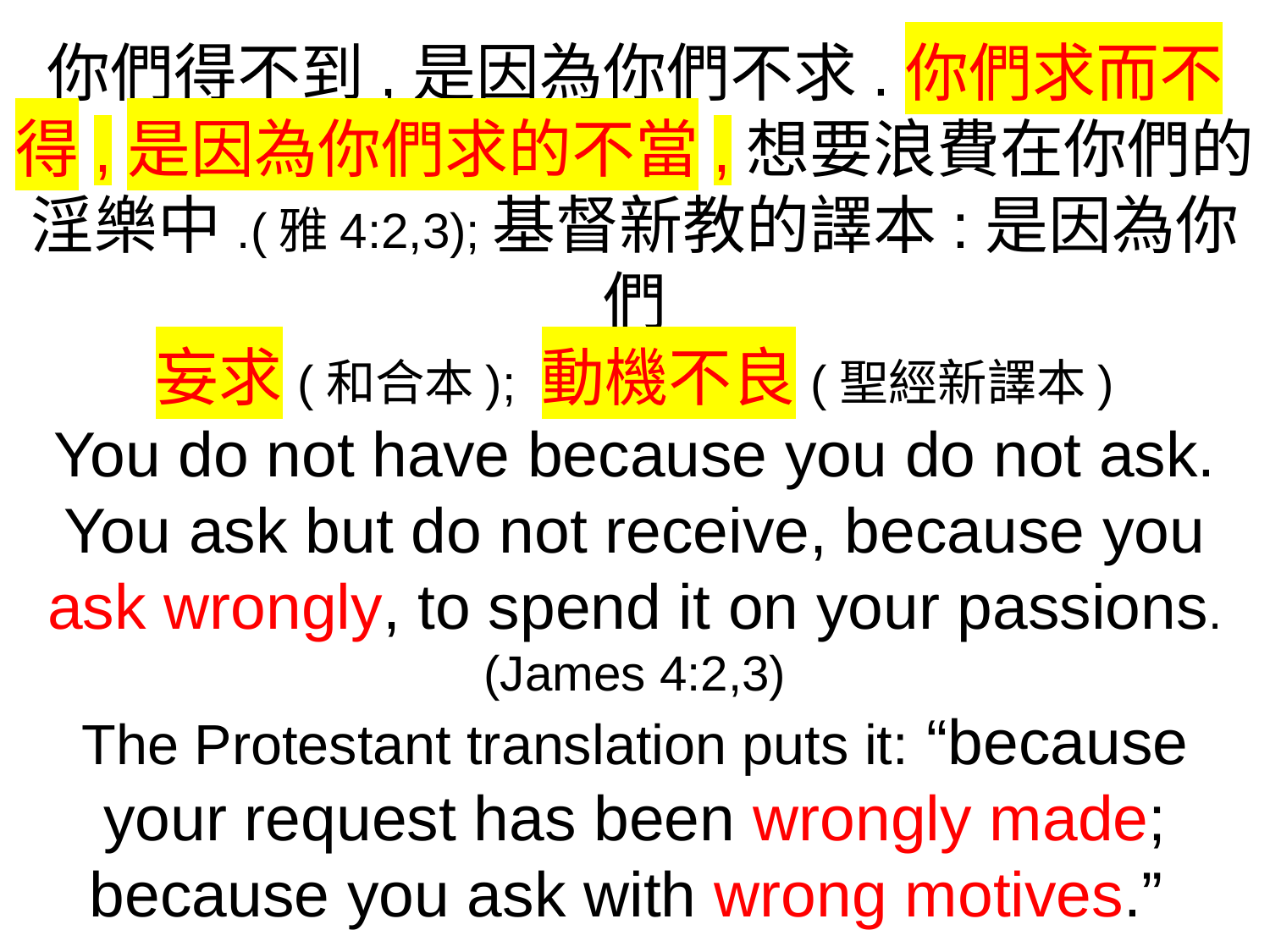

你們得不到,是因為你們不求.你們求而不得,是因為你們求的不當,想要浪費在你們的淫樂中.(雅4:2,3);基督新教的譯本:是因為你們
妄求(和合本); 動機不良(聖經新譯本)
You do not have because you do not ask. You ask but do not receive, because you ask wrongly, to spend it on your passions.(James 4:2,3)
The Protestant translation puts it: “because your request has been wrongly made; because you ask with wrong motives.”